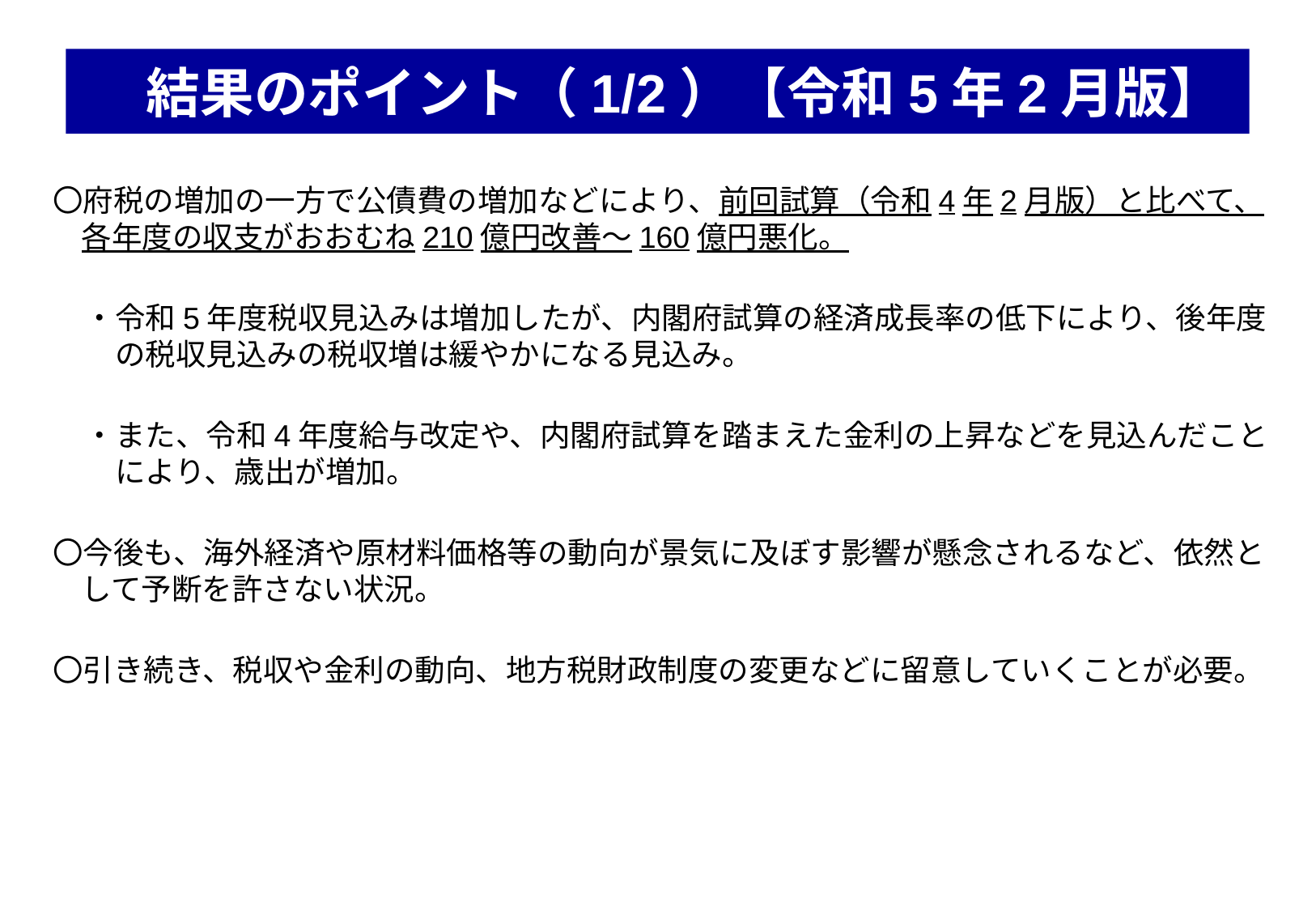

# 結果のポイント（1/2）【令和5年2月版】
〇府税の増加の一方で公債費の増加などにより、前回試算（令和4年2月版）と比べて、各年度の収支がおおむね210億円改善～160億円悪化。

　・令和5年度税収見込みは増加したが、内閣府試算の経済成長率の低下により、後年度の税収見込みの税収増は緩やかになる見込み。

　・また、令和4年度給与改定や、内閣府試算を踏まえた金利の上昇などを見込んだことにより、歳出が増加。

〇今後も、海外経済や原材料価格等の動向が景気に及ぼす影響が懸念されるなど、依然として予断を許さない状況。

〇引き続き、税収や金利の動向、地方税財政制度の変更などに留意していくことが必要。